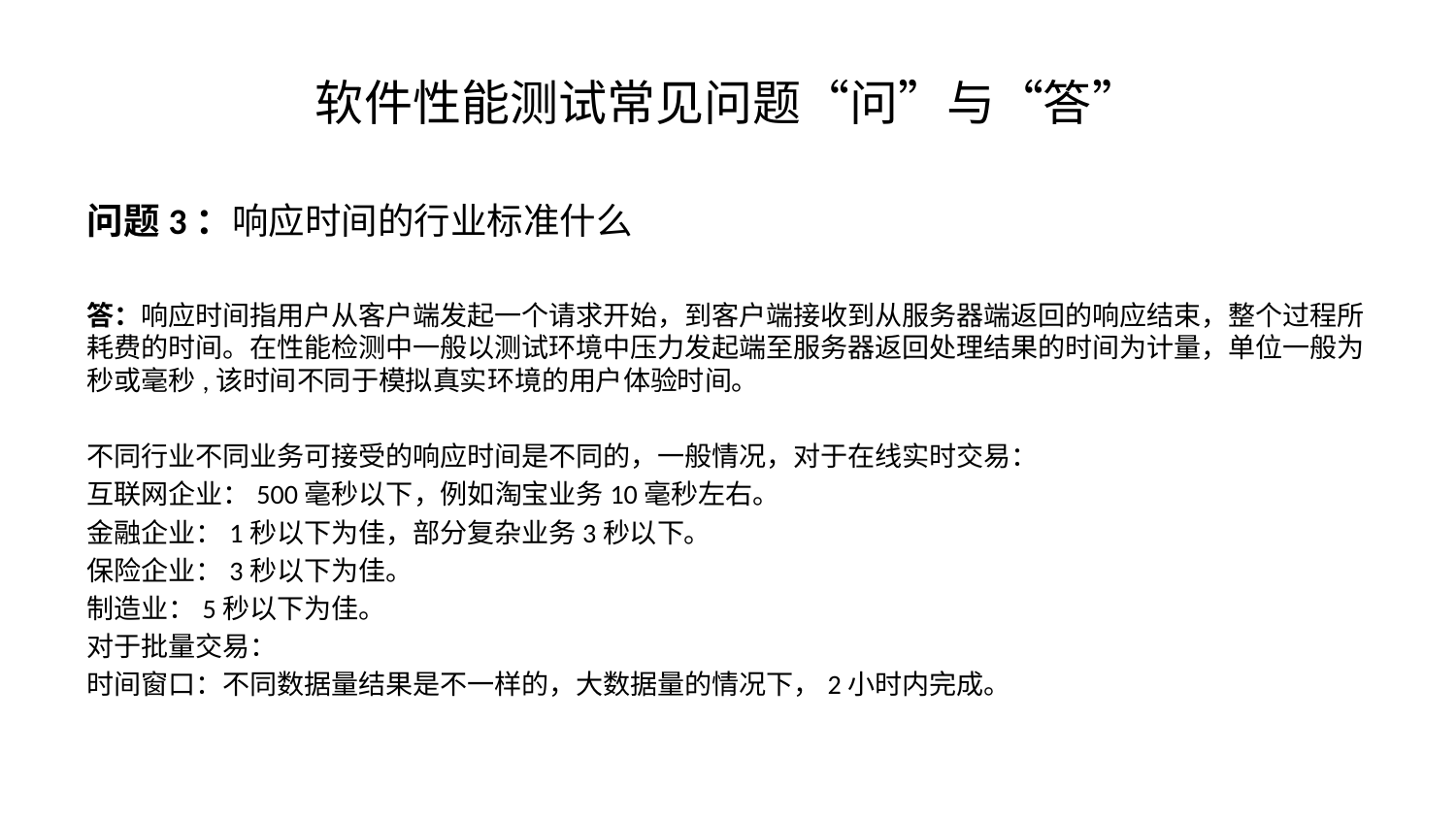

# 软件性能测试常见问题“问”与“答”
问题3：响应时间的行业标准什么

答：响应时间指用户从客户端发起一个请求开始，到客户端接收到从服务器端返回的响应结束，整个过程所耗费的时间。在性能检测中一般以测试环境中压力发起端至服务器返回处理结果的时间为计量，单位一般为秒或毫秒,该时间不同于模拟真实环境的用户体验时间。

不同行业不同业务可接受的响应时间是不同的，一般情况，对于在线实时交易：
互联网企业：500毫秒以下，例如淘宝业务10毫秒左右。
金融企业：1秒以下为佳，部分复杂业务3秒以下。
保险企业：3秒以下为佳。
制造业：5秒以下为佳。
对于批量交易：
时间窗口：不同数据量结果是不一样的，大数据量的情况下，2小时内完成。